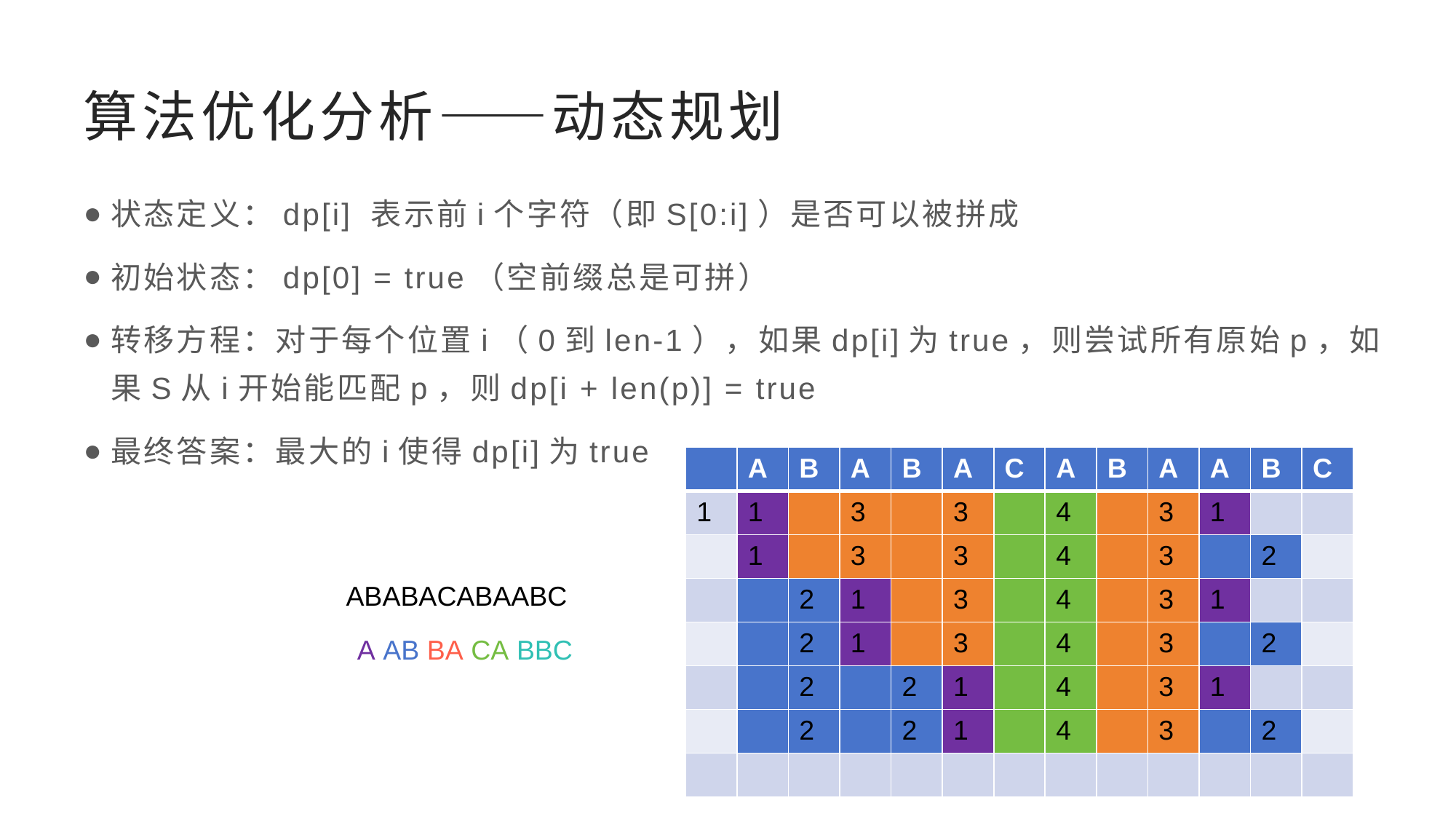

# 算法优化分析——动态规划
状态定义：dp[i] 表示前i个字符（即S[0:i]）是否可以被拼成
初始状态：dp[0] = true（空前缀总是可拼）
转移方程：对于每个位置i（0到len-1），如果dp[i]为true，则尝试所有原始p，如果S从i开始能匹配p，则dp[i + len(p)] = true
最终答案：最大的i使得dp[i]为true

|  | A | B | A | B | A | C | A | B | A | A | B | C |
| --- | --- | --- | --- | --- | --- | --- | --- | --- | --- | --- | --- | --- |
| 1 | 1 |  | 3 |  | 3 |  | 4 |  | 3 | 1 |  |  |
|  | 1 |  | 3 |  | 3 |  | 4 |  | 3 |  | 2 |  |
|  |  | 2 | 1 |  | 3 |  | 4 |  | 3 | 1 |  |  |
|  |  | 2 | 1 |  | 3 |  | 4 |  | 3 |  | 2 |  |
|  |  | 2 |  | 2 | 1 |  | 4 |  | 3 | 1 |  |  |
|  |  | 2 |  | 2 | 1 |  | 4 |  | 3 |  | 2 |  |
|  |  |  |  |  |  |  |  |  |  |  |  |  |
ABABACABAABC
A AB BA CA BBC